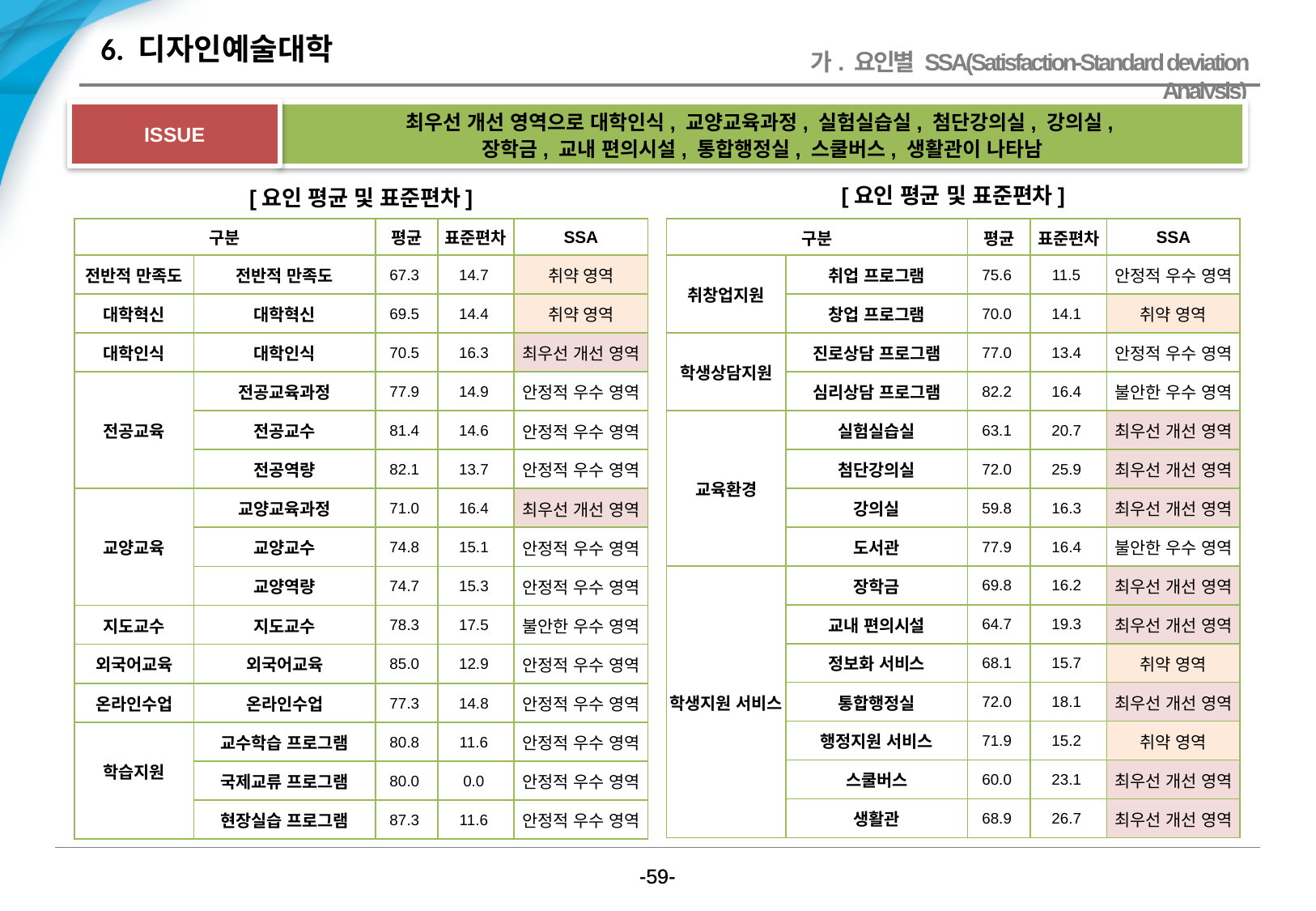

# 6. 디자인예술대학
가. 요인별 SSA(Satisfaction-Standard deviation Analysis)
최우선 개선 영역으로 대학인식, 교양교육과정, 실험실습실, 첨단강의실, 강의실,
장학금, 교내 편의시설, 통합행정실, 스쿨버스, 생활관이 나타남
ISSUE
[요인 평균 및 표준편차]
[요인 평균 및 표준편차]
| 구분 |  | 평균 | 표준편차 | SSA |
| --- | --- | --- | --- | --- |
| 전반적 만족도 | 전반적 만족도 | 67.3 | 14.7 | 취약 영역 |
| 대학혁신 | 대학혁신 | 69.5 | 14.4 | 취약 영역 |
| 대학인식 | 대학인식 | 70.5 | 16.3 | 최우선 개선 영역 |
| 전공교육 | 전공교육과정 | 77.9 | 14.9 | 안정적 우수 영역 |
|  | 전공교수 | 81.4 | 14.6 | 안정적 우수 영역 |
|  | 전공역량 | 82.1 | 13.7 | 안정적 우수 영역 |
| 교양교육 | 교양교육과정 | 71.0 | 16.4 | 최우선 개선 영역 |
|  | 교양교수 | 74.8 | 15.1 | 안정적 우수 영역 |
|  | 교양역량 | 74.7 | 15.3 | 안정적 우수 영역 |
| 지도교수 | 지도교수 | 78.3 | 17.5 | 불안한 우수 영역 |
| 외국어교육 | 외국어교육 | 85.0 | 12.9 | 안정적 우수 영역 |
| 온라인수업 | 온라인수업 | 77.3 | 14.8 | 안정적 우수 영역 |
| 학습지원 | 교수학습 프로그램 | 80.8 | 11.6 | 안정적 우수 영역 |
|  | 국제교류 프로그램 | 80.0 | 0.0 | 안정적 우수 영역 |
|  | 현장실습 프로그램 | 87.3 | 11.6 | 안정적 우수 영역 |
| 구분 |  | 평균 | 표준편차 | SSA |
| --- | --- | --- | --- | --- |
| 취창업지원 | 취업 프로그램 | 75.6 | 11.5 | 안정적 우수 영역 |
|  | 창업 프로그램 | 70.0 | 14.1 | 취약 영역 |
| 학생상담지원 | 진로상담 프로그램 | 77.0 | 13.4 | 안정적 우수 영역 |
|  | 심리상담 프로그램 | 82.2 | 16.4 | 불안한 우수 영역 |
| 교육환경 | 실험실습실 | 63.1 | 20.7 | 최우선 개선 영역 |
|  | 첨단강의실 | 72.0 | 25.9 | 최우선 개선 영역 |
|  | 강의실 | 59.8 | 16.3 | 최우선 개선 영역 |
|  | 도서관 | 77.9 | 16.4 | 불안한 우수 영역 |
| 학생지원 서비스 | 장학금 | 69.8 | 16.2 | 최우선 개선 영역 |
|  | 교내 편의시설 | 64.7 | 19.3 | 최우선 개선 영역 |
|  | 정보화 서비스 | 68.1 | 15.7 | 취약 영역 |
|  | 통합행정실 | 72.0 | 18.1 | 최우선 개선 영역 |
|  | 행정지원 서비스 | 71.9 | 15.2 | 취약 영역 |
|  | 스쿨버스 | 60.0 | 23.1 | 최우선 개선 영역 |
|  | 생활관 | 68.9 | 26.7 | 최우선 개선 영역 |
-59-
-59-